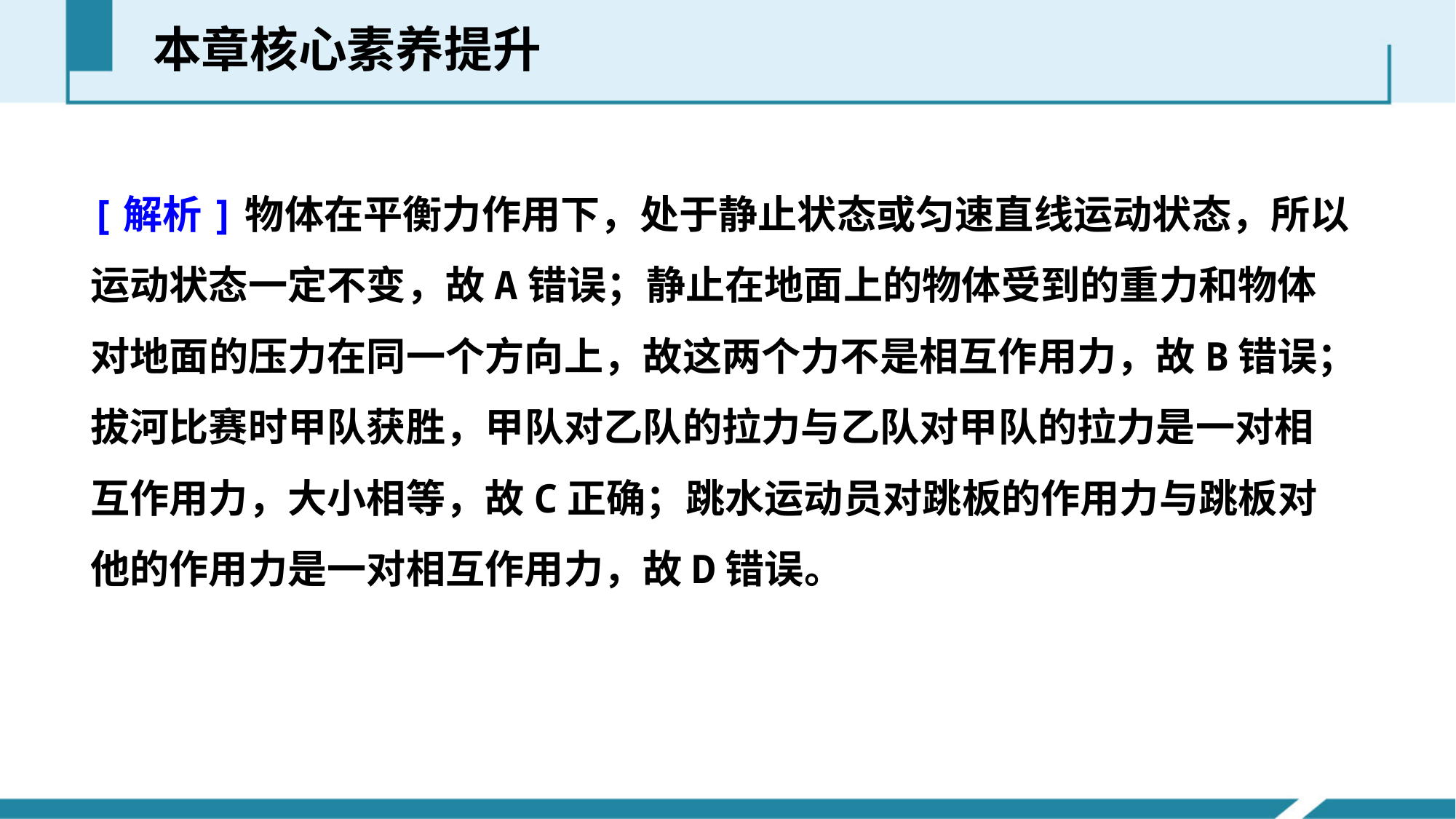

本章核心素养提升
[解析]物体在平衡力作用下，处于静止状态或匀速直线运动状态，所以运动状态一定不变，故A错误；静止在地面上的物体受到的重力和物体对地面的压力在同一个方向上，故这两个力不是相互作用力，故B错误；拔河比赛时甲队获胜，甲队对乙队的拉力与乙队对甲队的拉力是一对相互作用力，大小相等，故C正确；跳水运动员对跳板的作用力与跳板对他的作用力是一对相互作用力，故D错误。